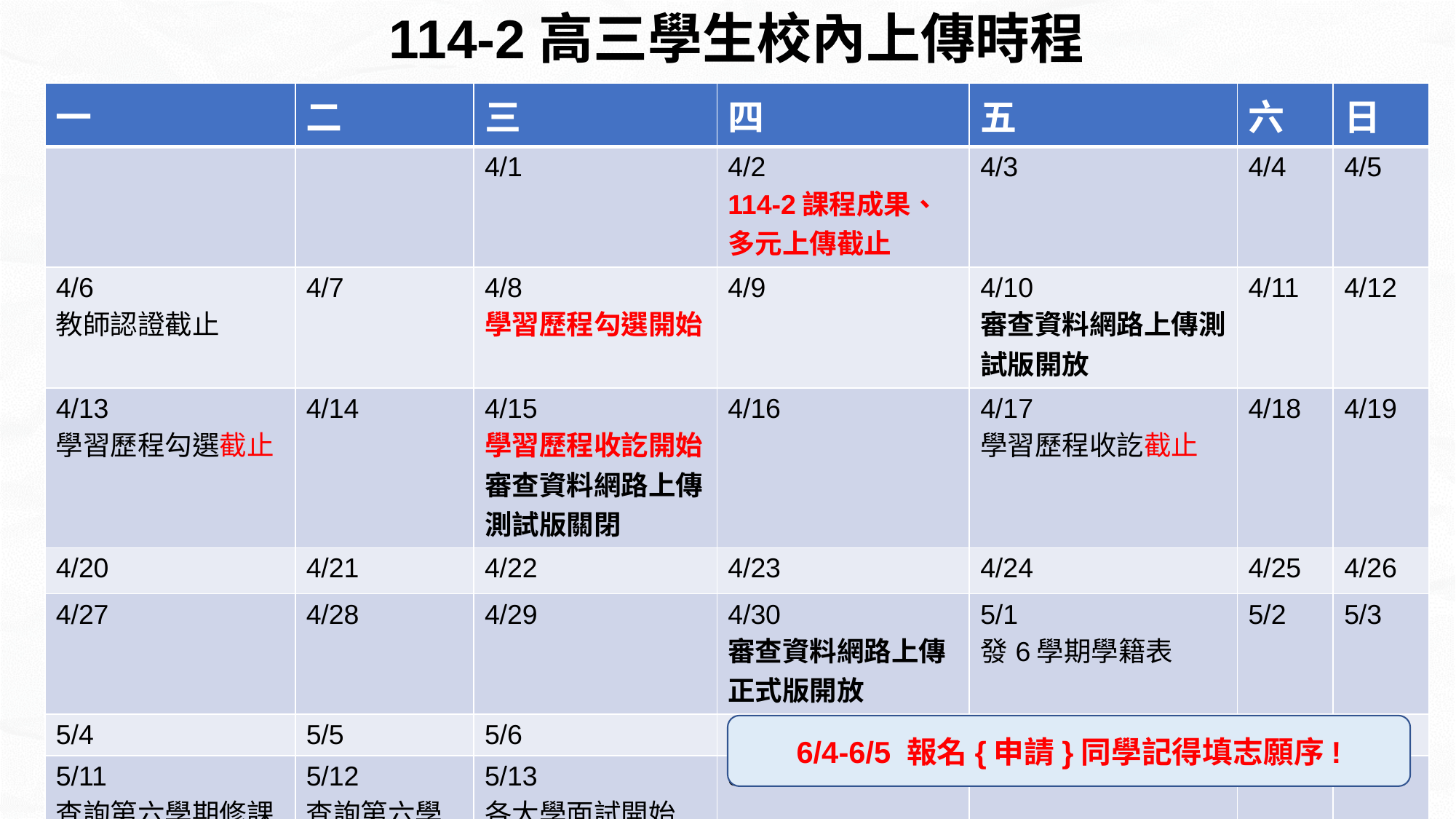

114-2高三學生校內上傳時程
| 一 | 二 | 三 | 四 | 五 | 六 | 日 |
| --- | --- | --- | --- | --- | --- | --- |
|  |  | 4/1 | 4/2 114-2課程成果、多元上傳截止 | 4/3 | 4/4 | 4/5 |
| 4/6 教師認證截止 | 4/7 | 4/8 學習歷程勾選開始 | 4/9 | 4/10 審查資料網路上傳測試版開放 | 4/11 | 4/12 |
| 4/13 學習歷程勾選截止 | 4/14 | 4/15 學習歷程收訖開始 審查資料網路上傳測試版關閉 | 4/16 | 4/17 學習歷程收訖截止 | 4/18 | 4/19 |
| 4/20 | 4/21 | 4/22 | 4/23 | 4/24 | 4/25 | 4/26 |
| 4/27 | 4/28 | 4/29 | 4/30 審查資料網路上傳正式版開放 | 5/1 發6學期學籍表 | 5/2 | 5/3 |
| 5/4 | 5/5 | 5/6 | 5/7 | 5/8 | 5/9 | 5/10 |
| 5/11 查詢第六學期修課紀錄 | 5/12 查詢第六學期修課紀錄 | 5/13 各大學面試開始 | 5/14 | 5/15 | 5/16 | 5/17 |
6/4-6/5 報名{申請}同學記得填志願序!